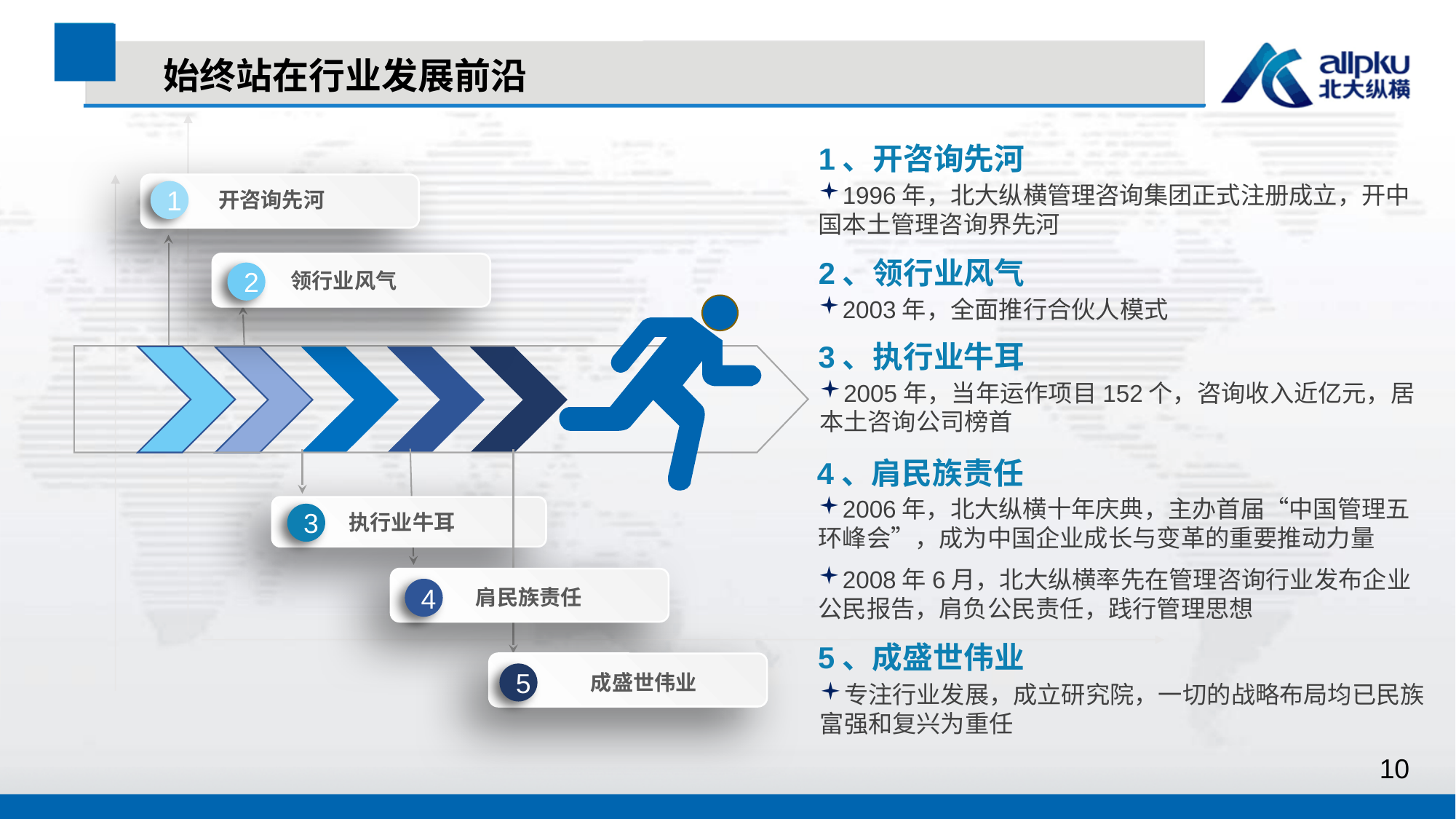

始终站在行业发展前沿

1、开咨询先河
1996年，北大纵横管理咨询集团正式注册成立，开中国本土管理咨询界先河

1
开咨询先河

2
领行业风气

3
执行业牛耳

4
肩民族责任

4

5
成盛世伟业
2、领行业风气

2003年，全面推行合伙人模式
3、执行业牛耳

2005年，当年运作项目152个，咨询收入近亿元，居本土咨询公司榜首
4、肩民族责任

2006年，北大纵横十年庆典，主办首届“中国管理五环峰会”，成为中国企业成长与变革的重要推动力量
2008年6月，北大纵横率先在管理咨询行业发布企业公民报告，肩负公民责任，践行管理思想
5、成盛世伟业

专注行业发展，成立研究院，一切的战略布局均已民族富强和复兴为重任